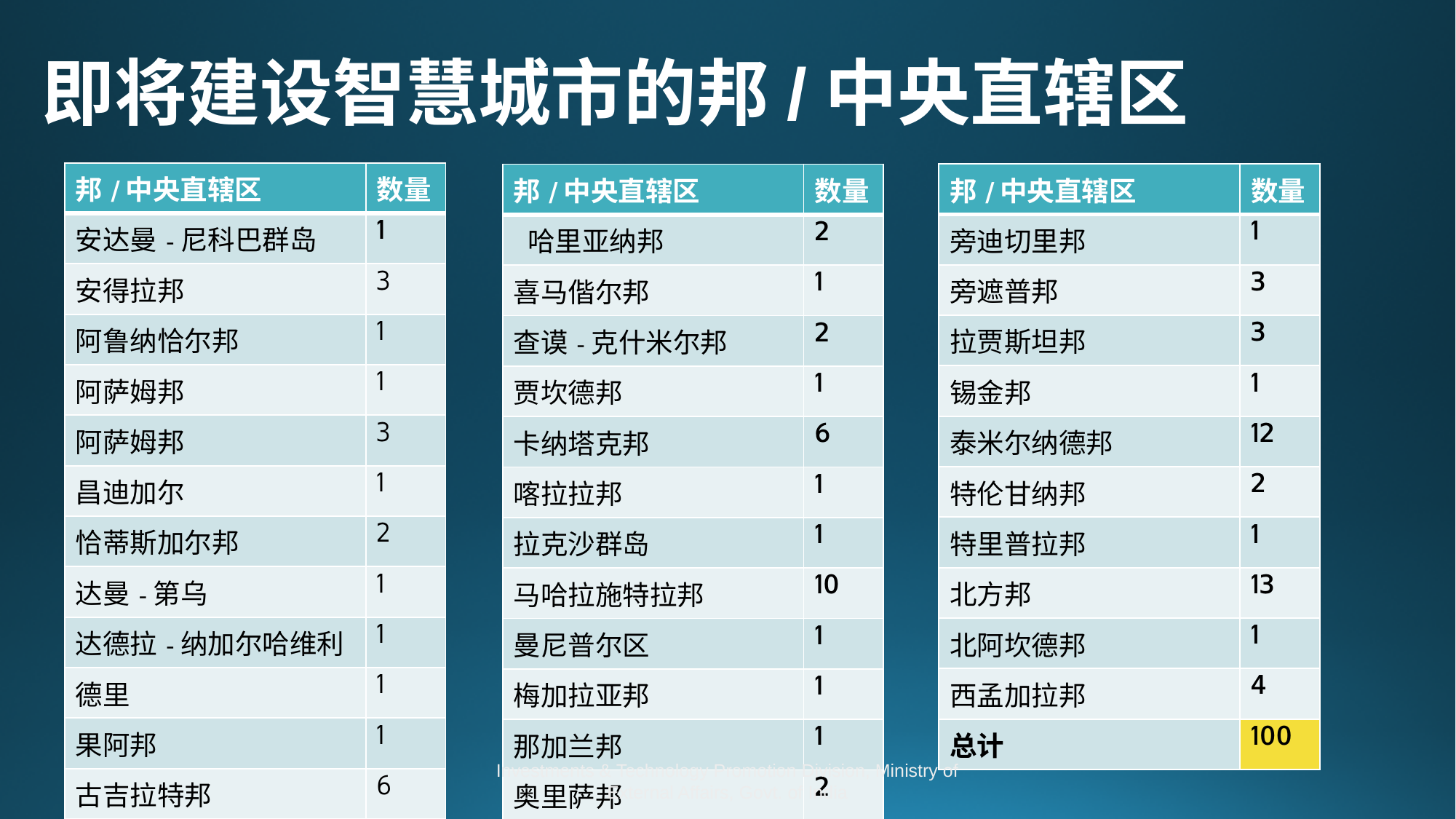

# 即将建设智慧城市的邦/中央直辖区
| 邦/中央直辖区 | 数量 |
| --- | --- |
| 安达曼-尼科巴群岛 | 1 |
| 安得拉邦 | 3 |
| 阿鲁纳恰尔邦 | 1 |
| 阿萨姆邦 | 1 |
| 阿萨姆邦 | 3 |
| 昌迪加尔 | 1 |
| 恰蒂斯加尔邦 | 2 |
| 达曼-第乌 | 1 |
| 达德拉-纳加尔哈维利 | 1 |
| 德里 | 1 |
| 果阿邦 | 1 |
| 古吉拉特邦 | 6 |
| 邦/中央直辖区 | 数量 |
| --- | --- |
| 旁迪切里邦 | 1 |
| 旁遮普邦 | 3 |
| 拉贾斯坦邦 | 3 |
| 锡金邦 | 1 |
| 泰米尔纳德邦 | 12 |
| 特伦甘纳邦 | 2 |
| 特里普拉邦 | 1 |
| 北方邦 | 13 |
| 北阿坎德邦 | 1 |
| 西孟加拉邦 | 4 |
| 总计 | 100 |
| 邦/中央直辖区 | 数量 |
| --- | --- |
| 哈里亚纳邦 | 2 |
| 喜马偕尔邦 | 1 |
| 查谟-克什米尔邦 | 2 |
| 贾坎德邦 | 1 |
| 卡纳塔克邦 | 6 |
| 喀拉拉邦 | 1 |
| 拉克沙群岛 | 1 |
| 马哈拉施特拉邦 | 10 |
| 曼尼普尔区 | 1 |
| 梅加拉亚邦 | 1 |
| 那加兰邦 | 1 |
| 奥里萨邦 | 2 |
Investments & Technology Promotion Division, Ministry of External Affairs, Govt. of India